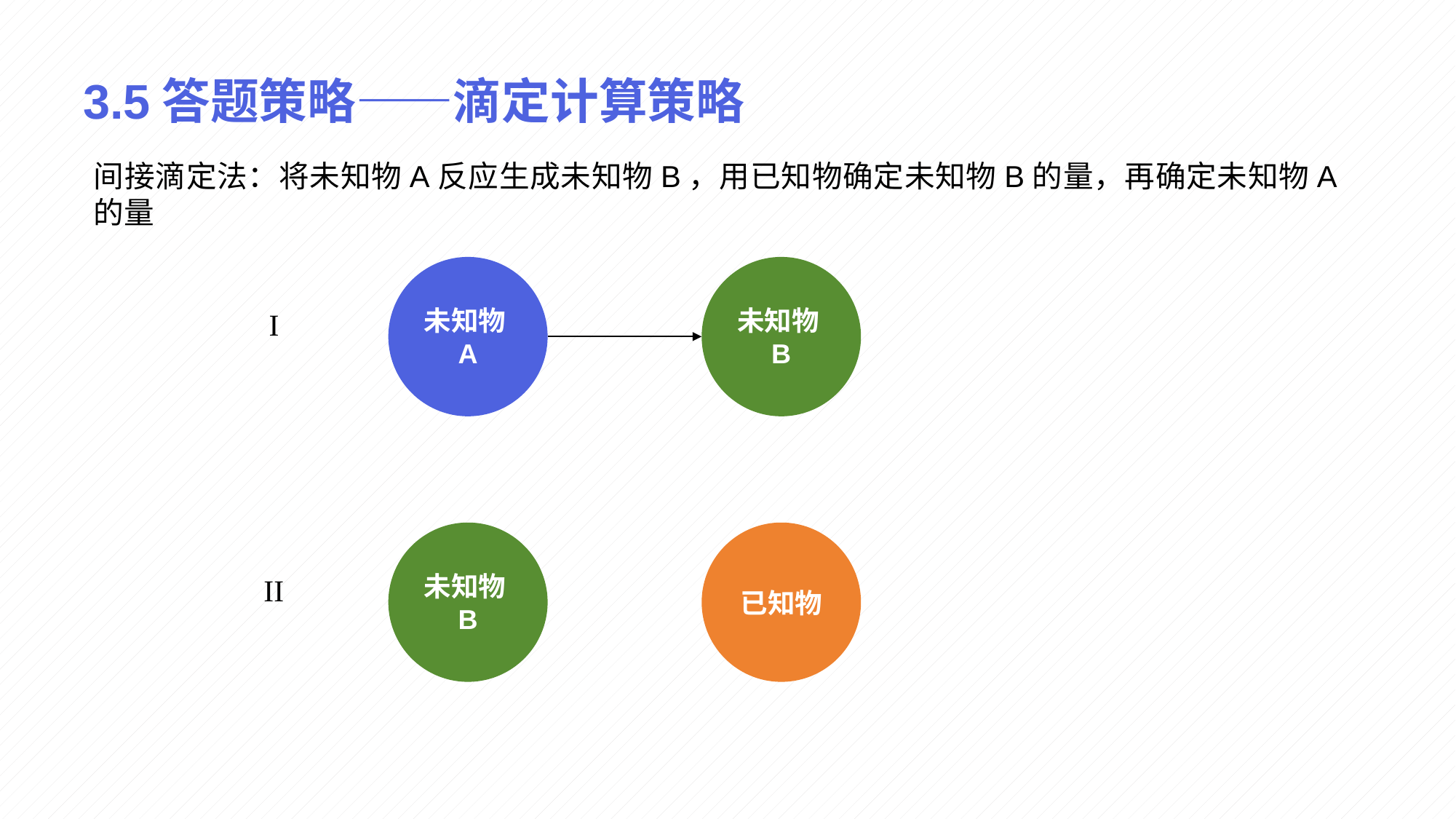

# 3.5答题策略——滴定计算策略
间接滴定法：将未知物A反应生成未知物B，用已知物确定未知物B的量，再确定未知物A的量
未知物A
未知物B
I
未知物B
已知物
II